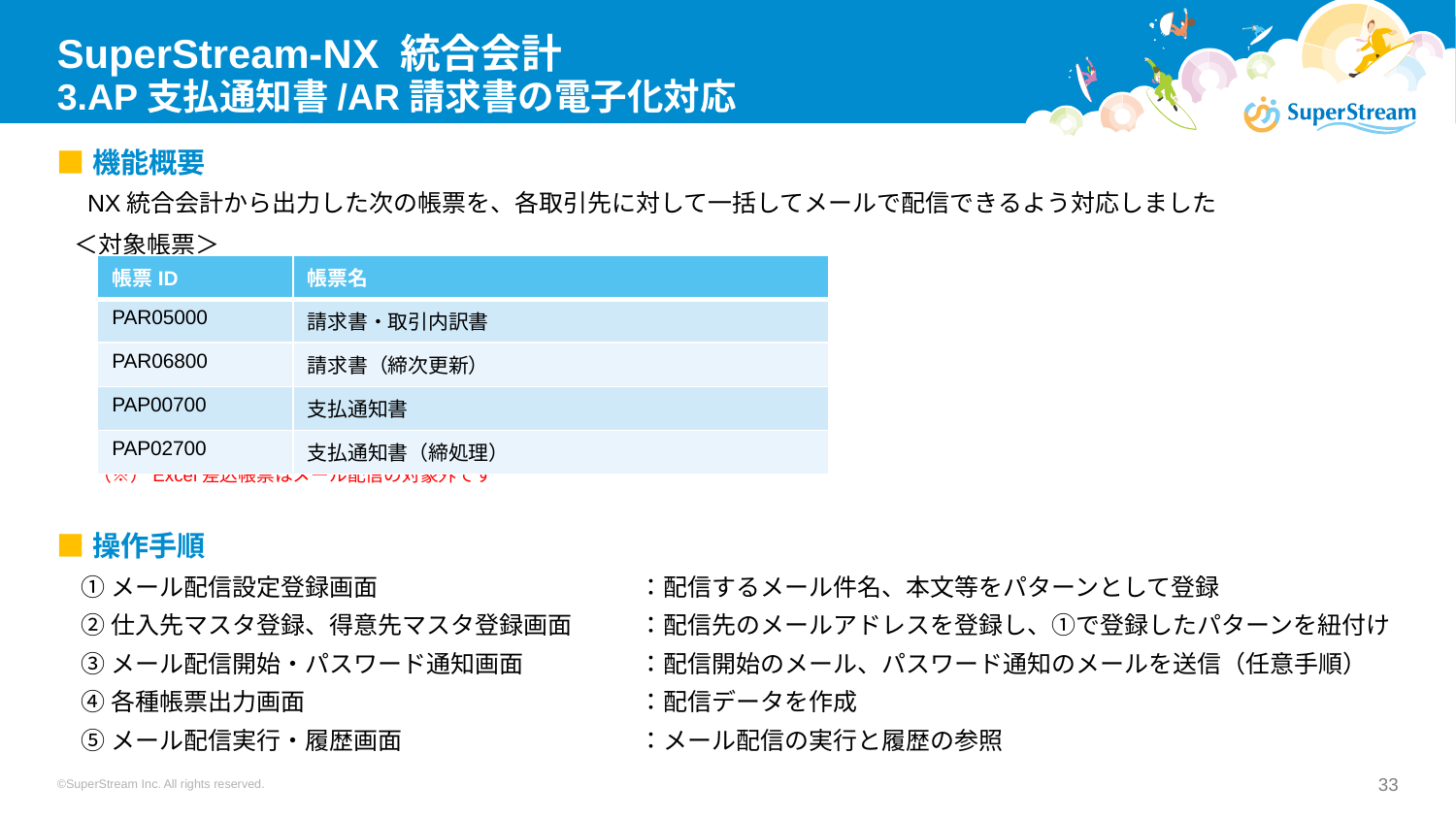

SuperStream-NX 統合会計
3.AP支払通知書/AR請求書の電子化対応
■機能概要
　NX統合会計から出力した次の帳票を、各取引先に対して一括してメールで配信できるよう対応しました

　　（※）Excel差込帳票はメール配信の対象外です

■操作手順
　① メール配信設定登録画面		：配信するメール件名、本文等をパターンとして登録
　② 仕入先マスタ登録、得意先マスタ登録画面	：配信先のメールアドレスを登録し、①で登録したパターンを紐付け
　③ メール配信開始・パスワード通知画面	：配信開始のメール、パスワード通知のメールを送信（任意手順）
　④ 各種帳票出力画面			：配信データを作成
　⑤ メール配信実行・履歴画面		：メール配信の実行と履歴の参照

＜対象帳票＞

| 帳票ID | 帳票名 |
| --- | --- |
| PAR05000 | 請求書・取引内訳書 |
| PAR06800 | 請求書（締次更新） |
| PAP00700 | 支払通知書 |
| PAP02700 | 支払通知書（締処理） |
©SuperStream Inc. All rights reserved.
33